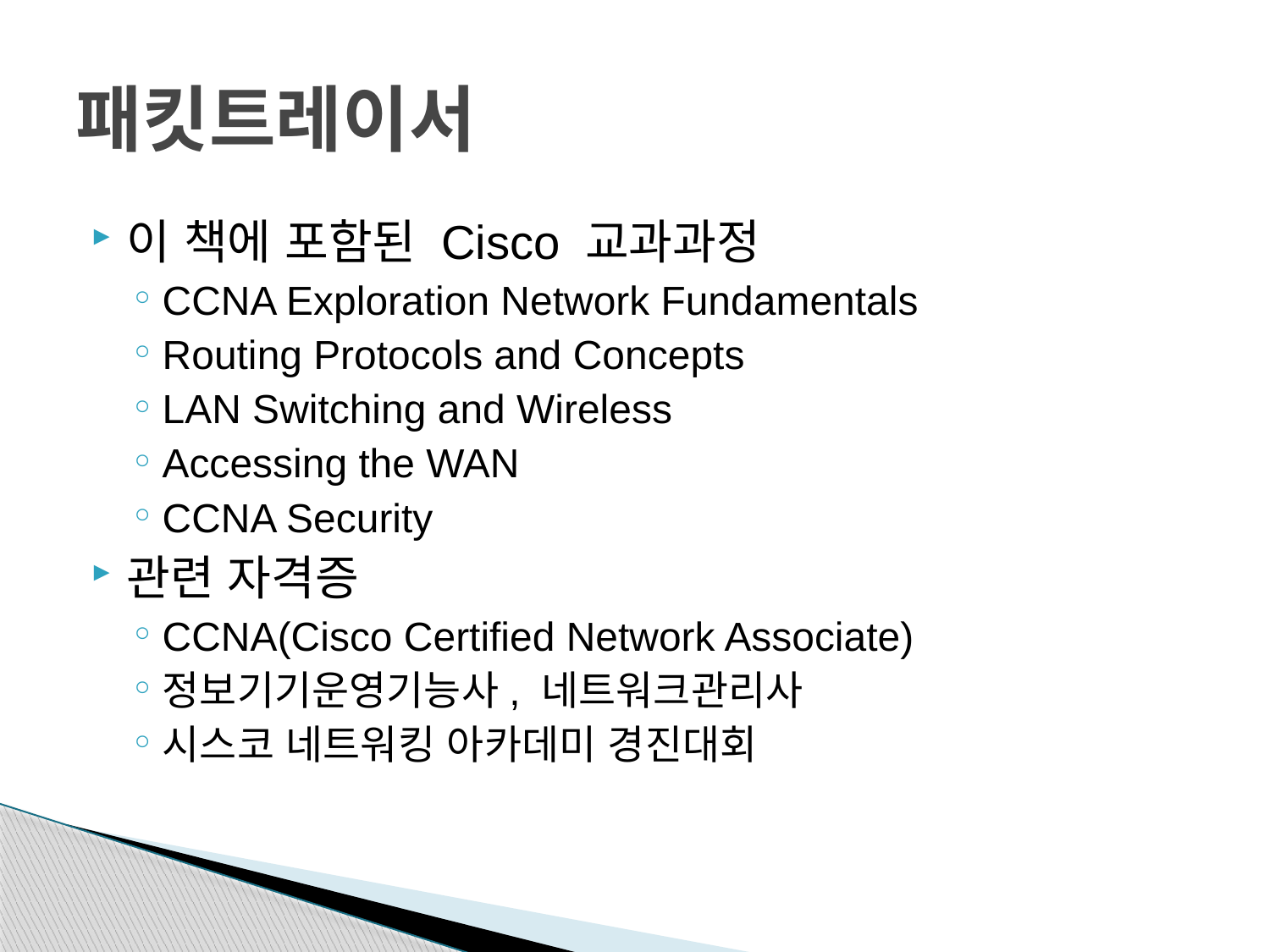

# 패킷트레이서
이 책에 포함된 Cisco 교과과정
CCNA Exploration Network Fundamentals
Routing Protocols and Concepts
LAN Switching and Wireless
Accessing the WAN
CCNA Security
관련 자격증
CCNA(Cisco Certified Network Associate)
정보기기운영기능사, 네트워크관리사
시스코 네트워킹 아카데미 경진대회